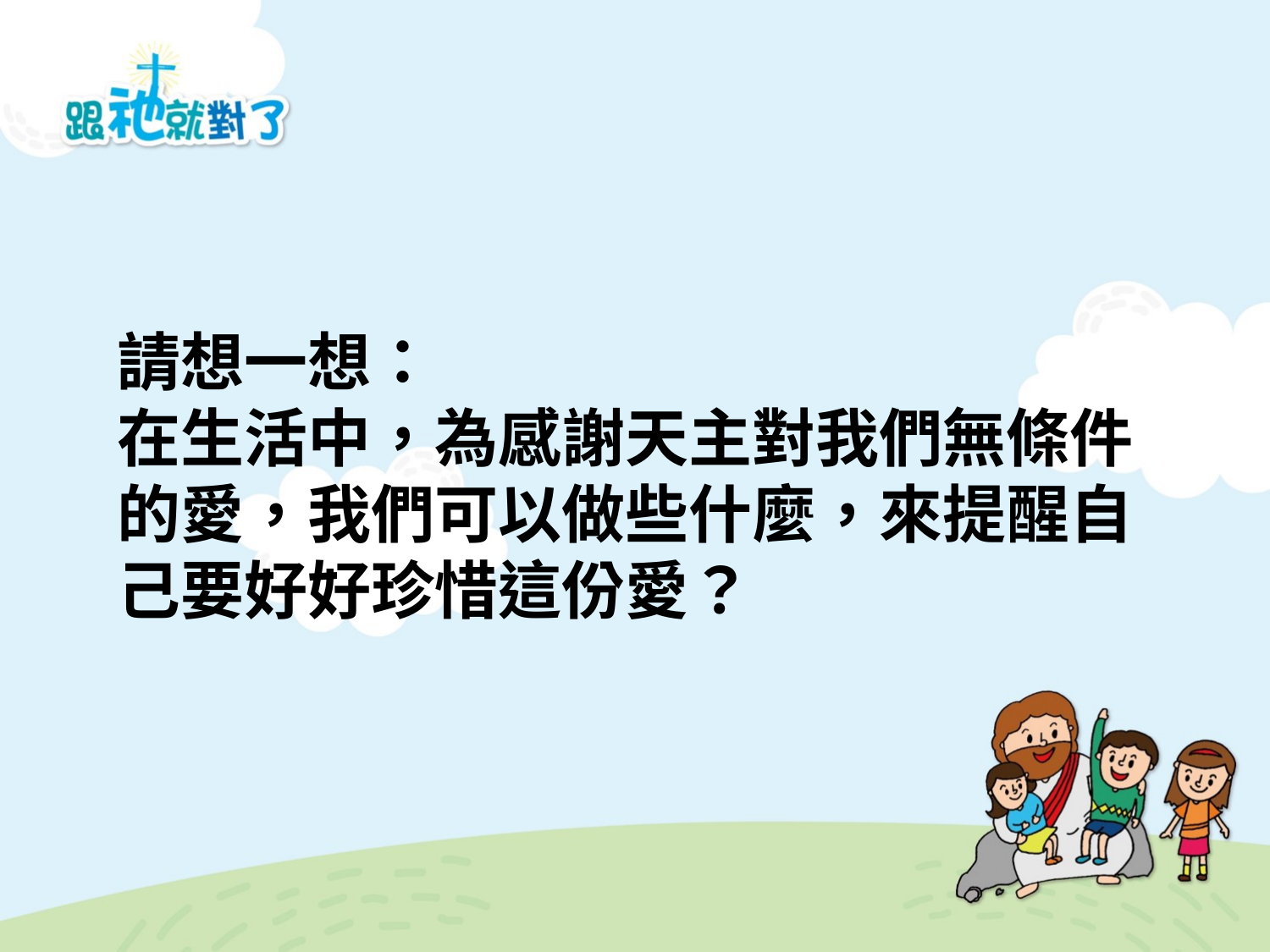

請想一想：
在生活中，為感謝天主對我們無條件的愛，我們可以做些什麼，來提醒自己要好好珍惜這份愛？